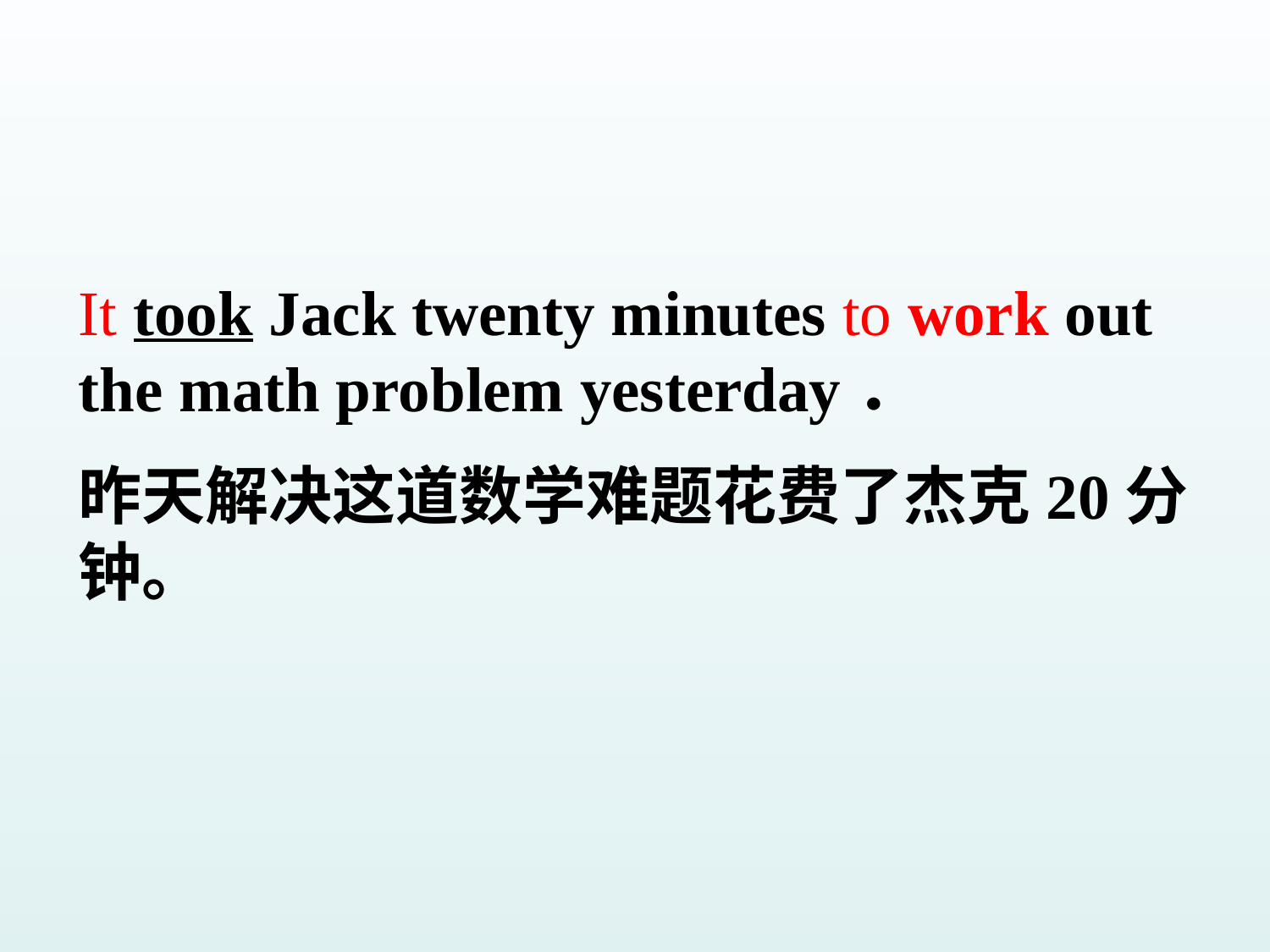

It took Jack twenty minutes to work out the math problem yesterday．
昨天解决这道数学难题花费了杰克20分钟。